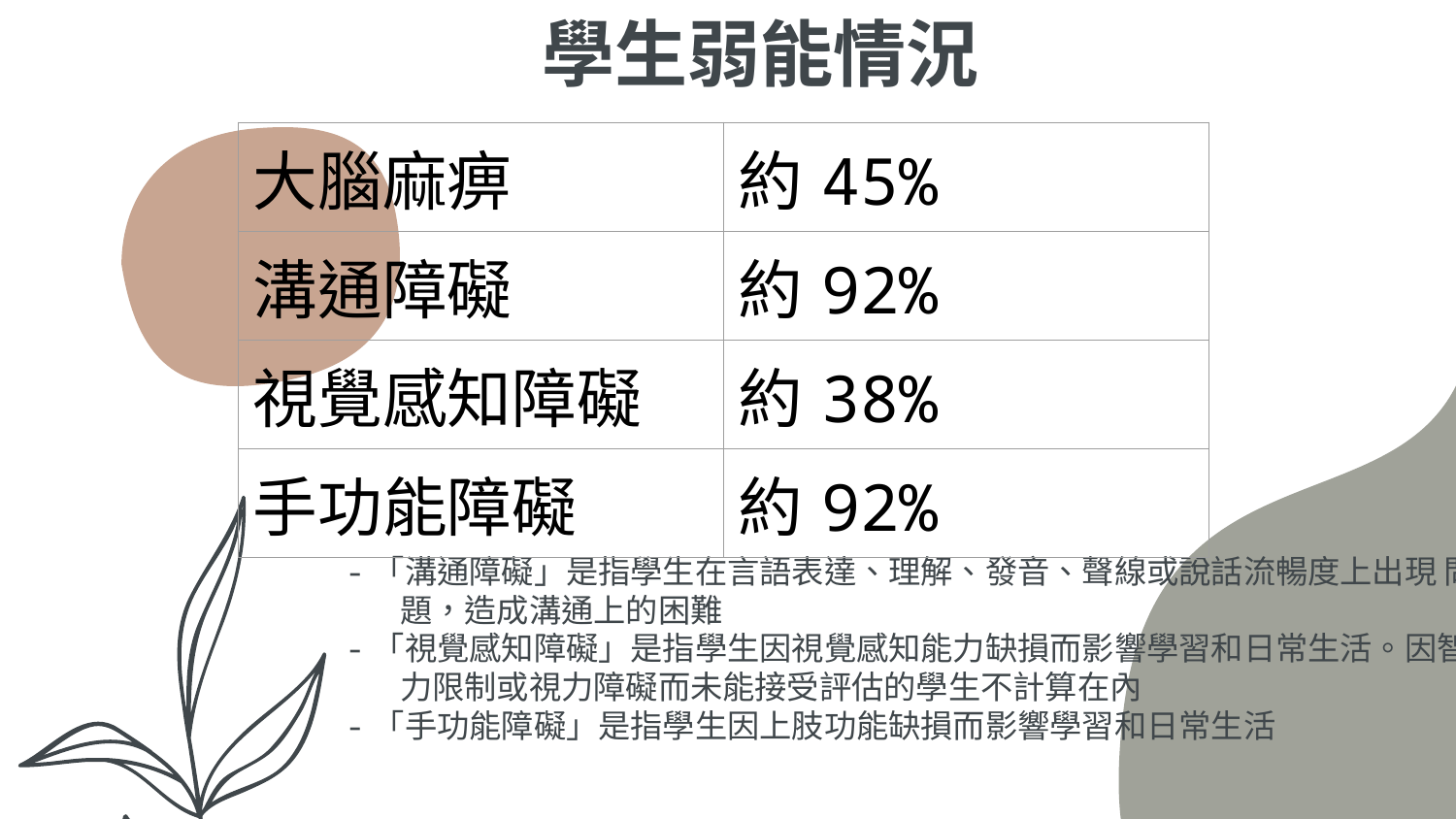

# 學生弱能情況
| 大腦麻痹 | 約45% |
| --- | --- |
| 溝通障礙 | 約92% |
| 視覺感知障礙 | 約38% |
| 手功能障礙 | 約92% |

-「溝通障礙」是指學生在言語表達、理解、發音、聲線或說話流暢度上出現 問題，造成溝通上的困難
-「視覺感知障礙」是指學生因視覺感知能力缺損而影響學習和日常生活。因智力限制或視力障礙而未能接受評估的學生不計算在內
-「手功能障礙」是指學生因上肢功能缺損而影響學習和日常生活